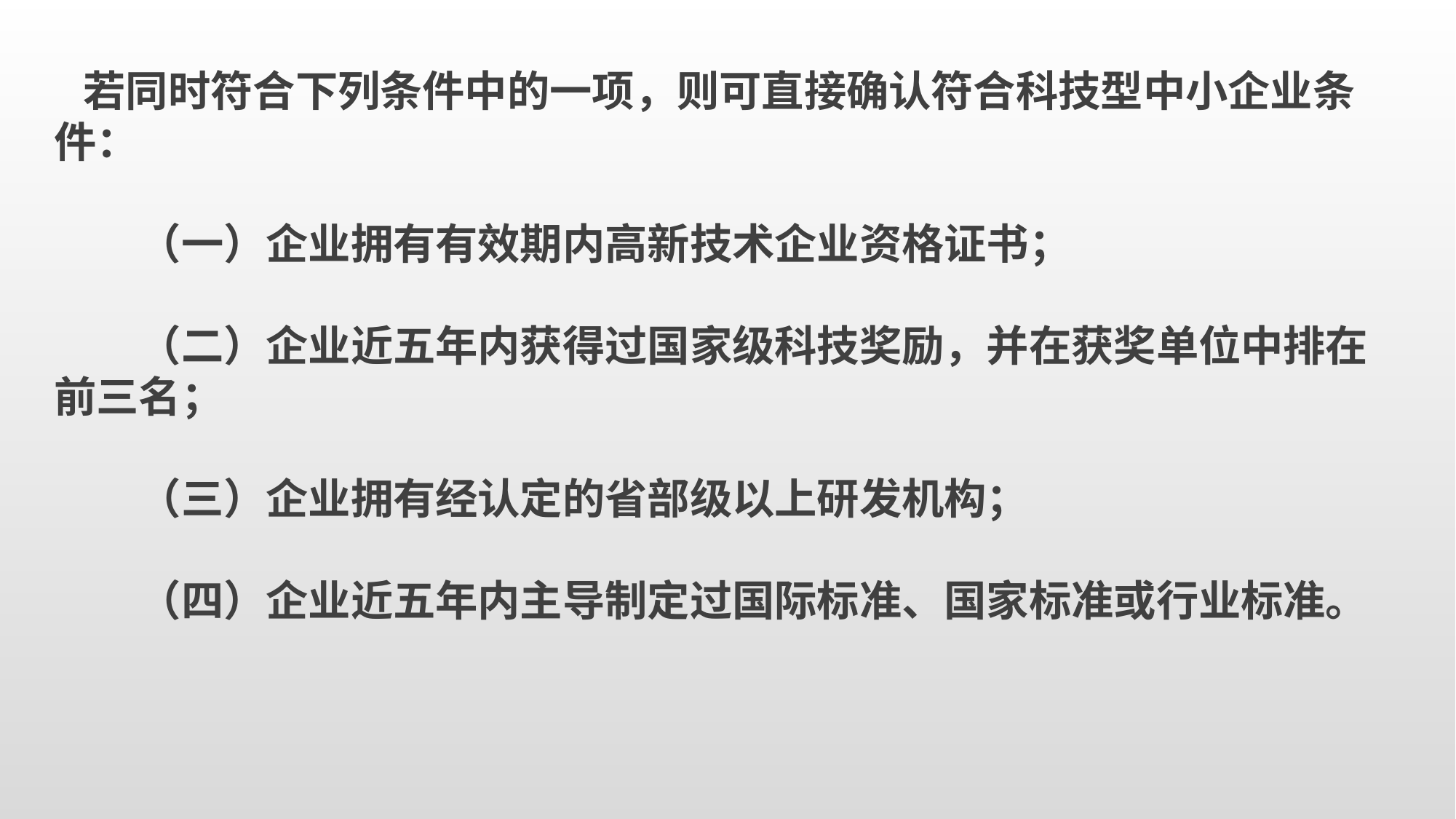

若同时符合下列条件中的一项，则可直接确认符合科技型中小企业条件：

　　（一）企业拥有有效期内高新技术企业资格证书；

　　（二）企业近五年内获得过国家级科技奖励，并在获奖单位中排在前三名；

　　（三）企业拥有经认定的省部级以上研发机构；

　　（四）企业近五年内主导制定过国际标准、国家标准或行业标准。